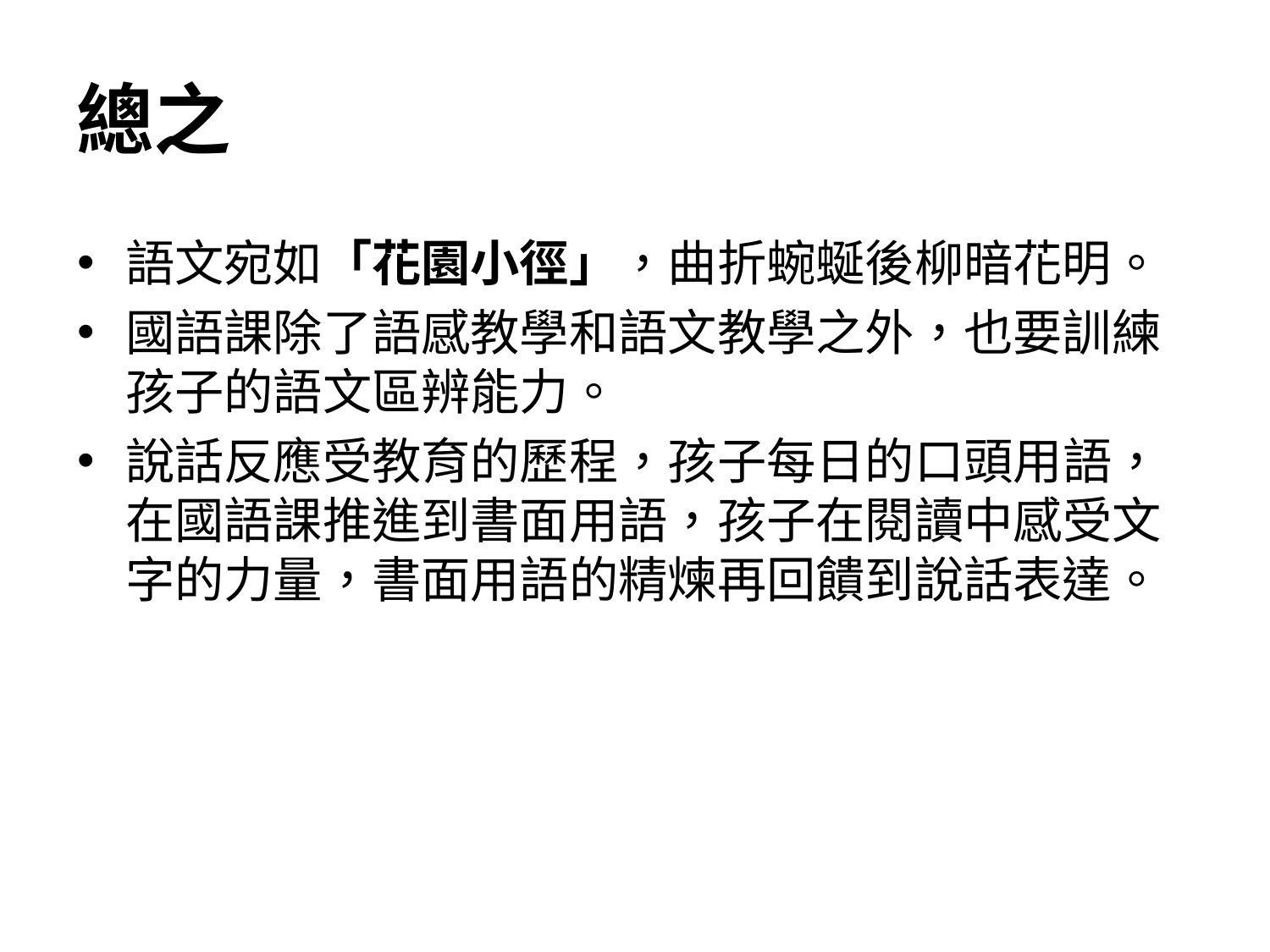

# 總之
語文宛如「花園小徑」，曲折蜿蜒後柳暗花明。
國語課除了語感教學和語文教學之外，也要訓練孩子的語文區辨能力。
說話反應受教育的歷程，孩子每日的口頭用語，在國語課推進到書面用語，孩子在閱讀中感受文字的力量，書面用語的精煉再回饋到說話表達。